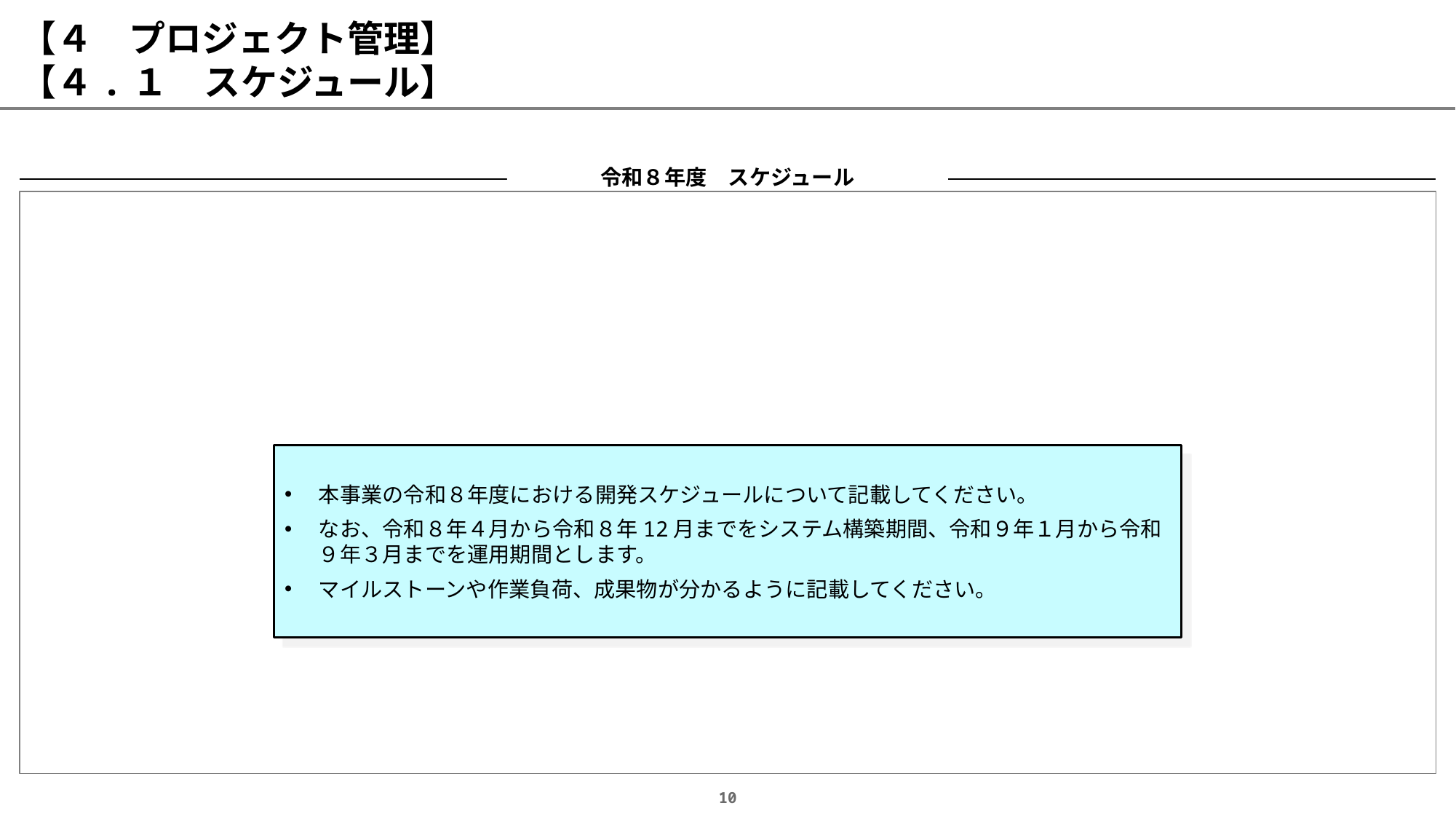

# 【４　プロジェクト管理】 【４.１　スケジュール】

令和８年度　スケジュール

本事業の令和８年度における開発スケジュールについて記載してください。
なお、令和８年４月から令和８年12月までをシステム構築期間、令和９年１月から令和９年３月までを運用期間とします。
マイルストーンや作業負荷、成果物が分かるように記載してください。